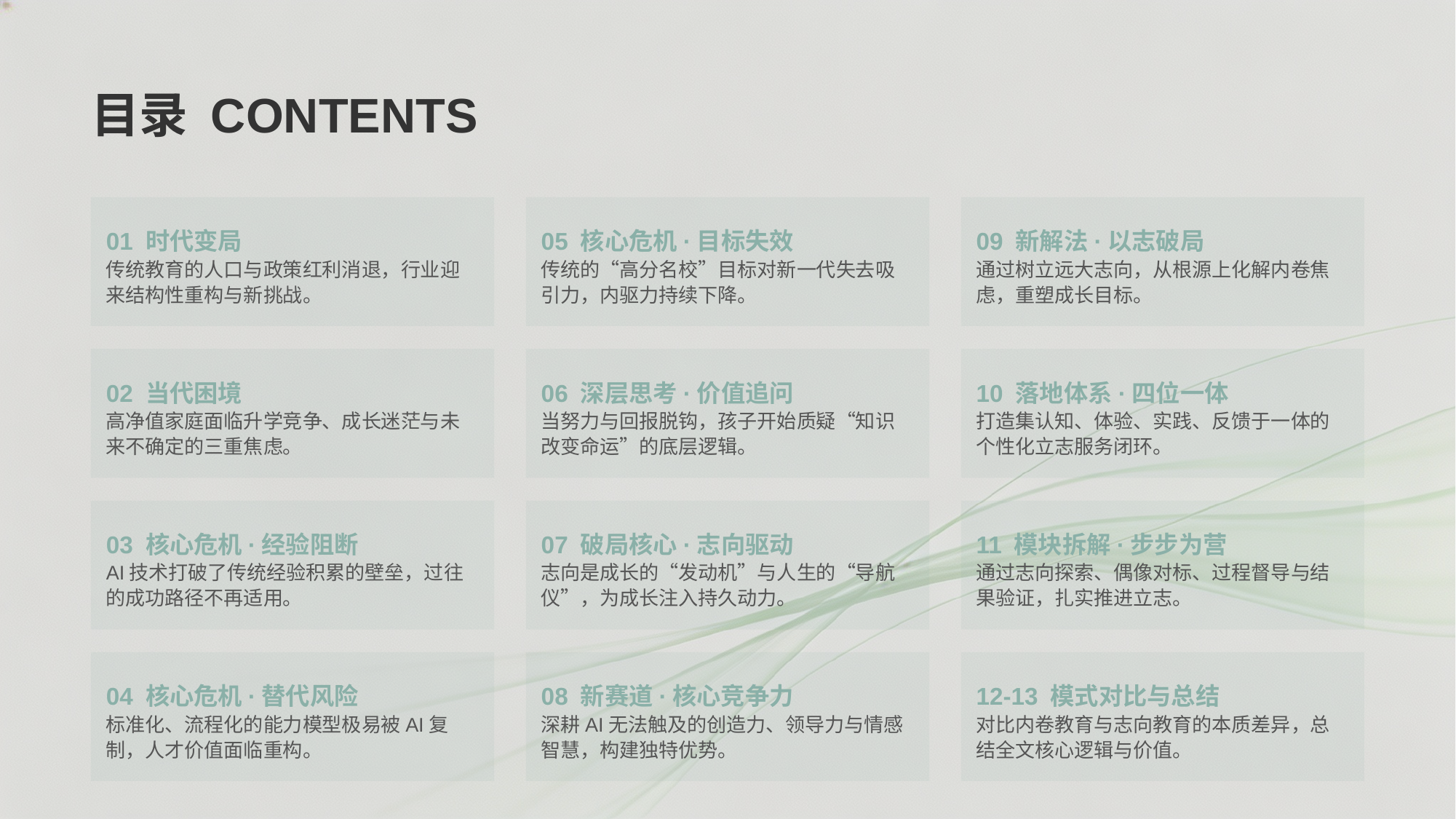

目录 CONTENTS

01 时代变局
传统教育的人口与政策红利消退，行业迎来结构性重构与新挑战。
05 核心危机·目标失效
传统的“高分名校”目标对新一代失去吸引力，内驱力持续下降。
09 新解法·以志破局
通过树立远大志向，从根源上化解内卷焦虑，重塑成长目标。

02 当代困境
高净值家庭面临升学竞争、成长迷茫与未来不确定的三重焦虑。
06 深层思考·价值追问
当努力与回报脱钩，孩子开始质疑“知识改变命运”的底层逻辑。
10 落地体系·四位一体
打造集认知、体验、实践、反馈于一体的个性化立志服务闭环。

03 核心危机·经验阻断
AI技术打破了传统经验积累的壁垒，过往的成功路径不再适用。
07 破局核心·志向驱动
志向是成长的“发动机”与人生的“导航仪”，为成长注入持久动力。
11 模块拆解·步步为营
通过志向探索、偶像对标、过程督导与结果验证，扎实推进立志。

04 核心危机·替代风险
标准化、流程化的能力模型极易被AI复制，人才价值面临重构。
08 新赛道·核心竞争力
深耕AI无法触及的创造力、领导力与情感智慧，构建独特优势。
12-13 模式对比与总结
对比内卷教育与志向教育的本质差异，总结全文核心逻辑与价值。